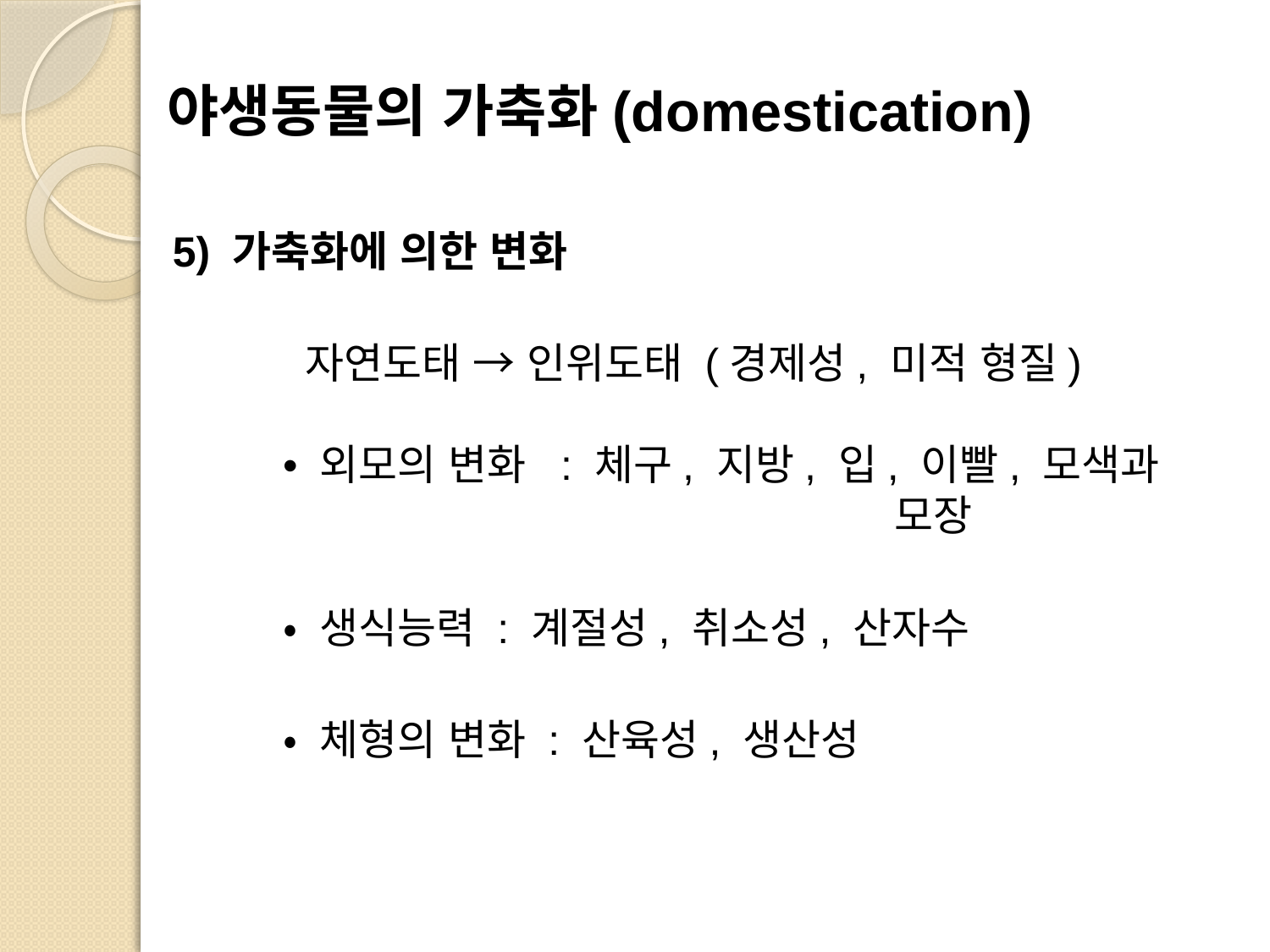

# 야생동물의 가축화(domestication)
5) 가축화에 의한 변화
       자연도태 → 인위도태 (경제성, 미적 형질)
      • 외모의 변화  : 체구, 지방, 입, 이빨, 모색과                           			    모장
      • 생식능력 : 계절성, 취소성, 산자수
      • 체형의 변화 : 산육성, 생산성